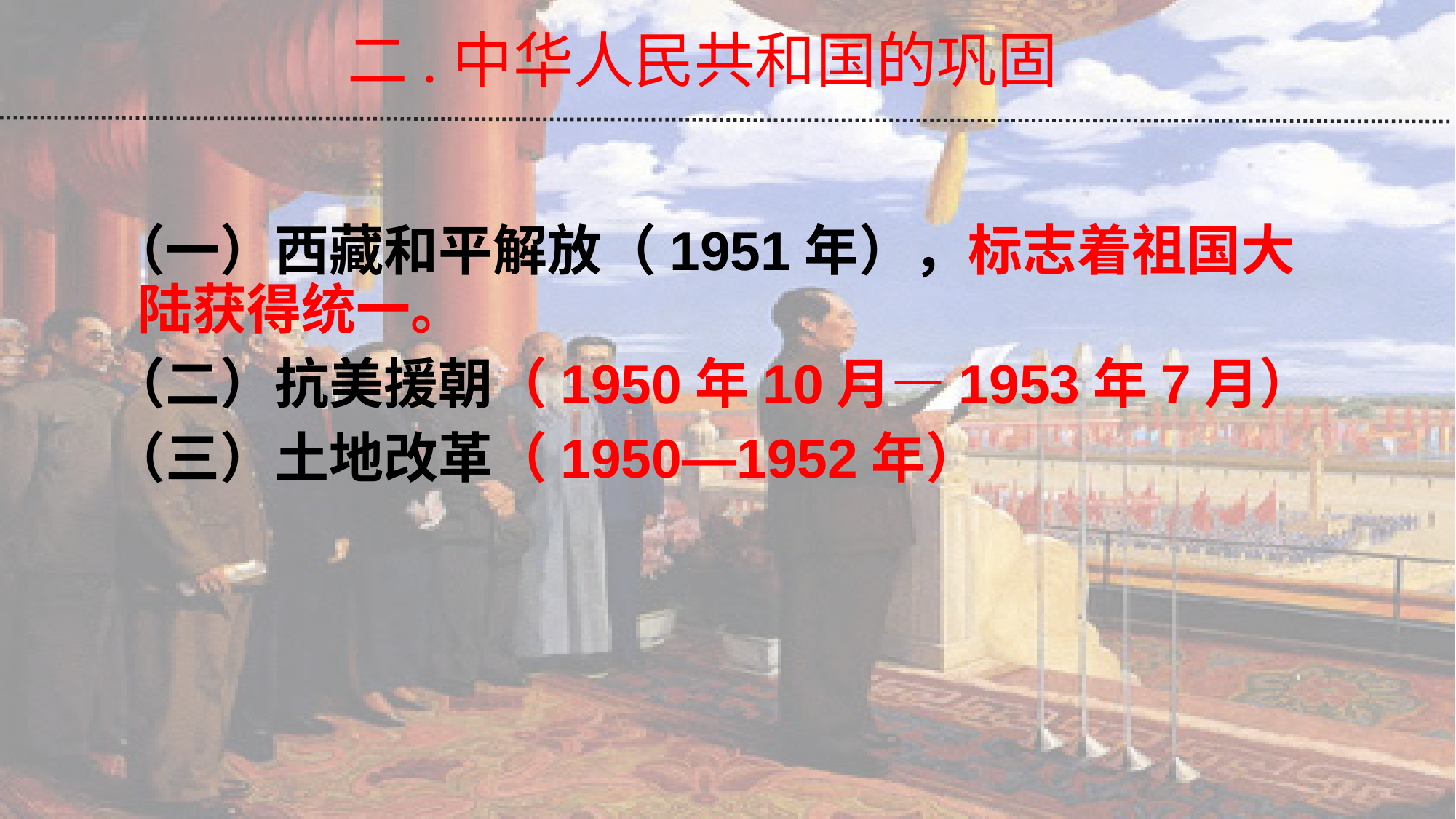

# 二.中华人民共和国的巩固
（一）西藏和平解放（1951年），标志着祖国大陆获得统一。
（二）抗美援朝（1950年10月—1953年7月）
（三）土地改革（1950—1952年）